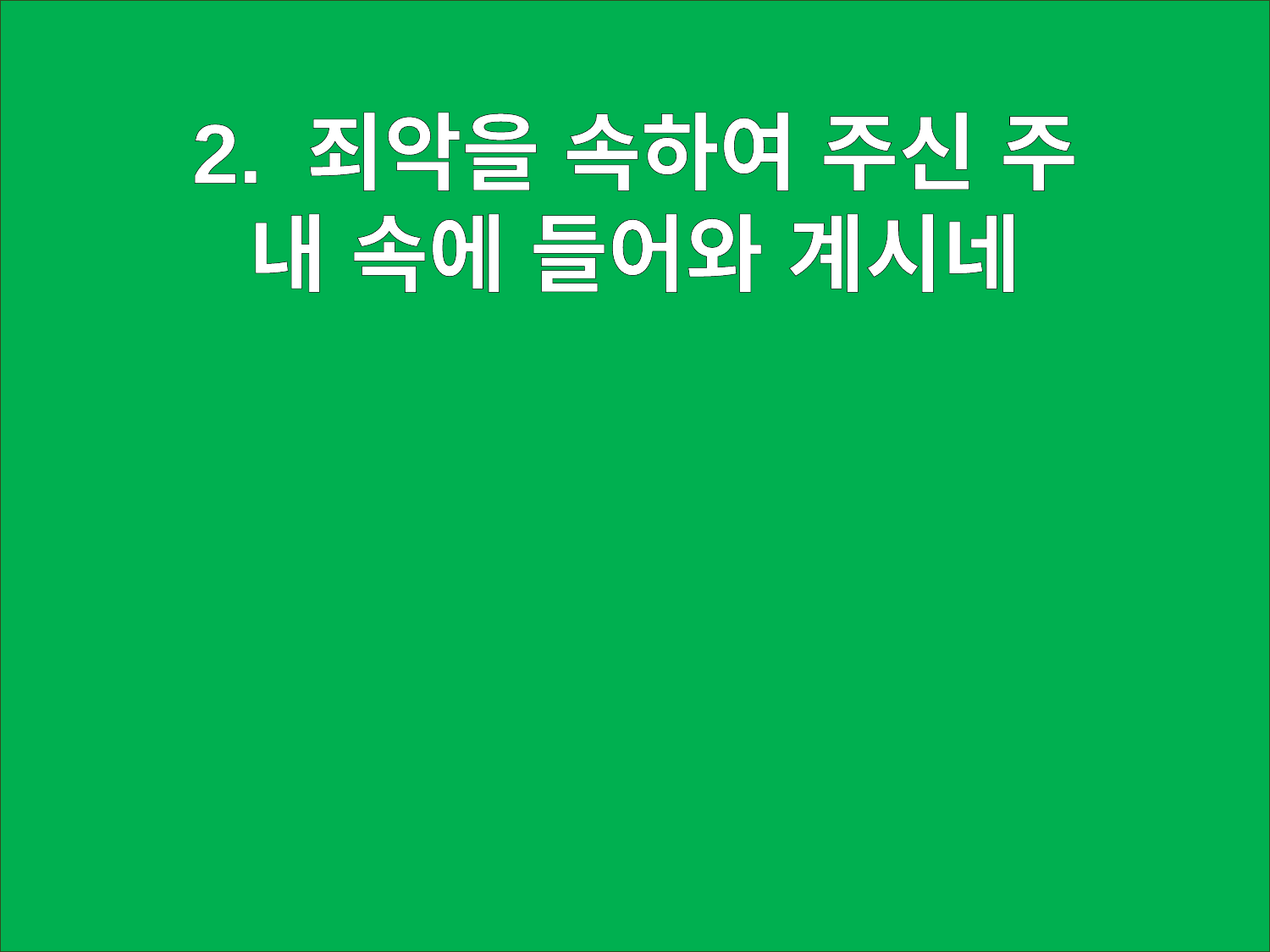

2. 죄악을 속하여 주신 주
내 속에 들어와 계시네